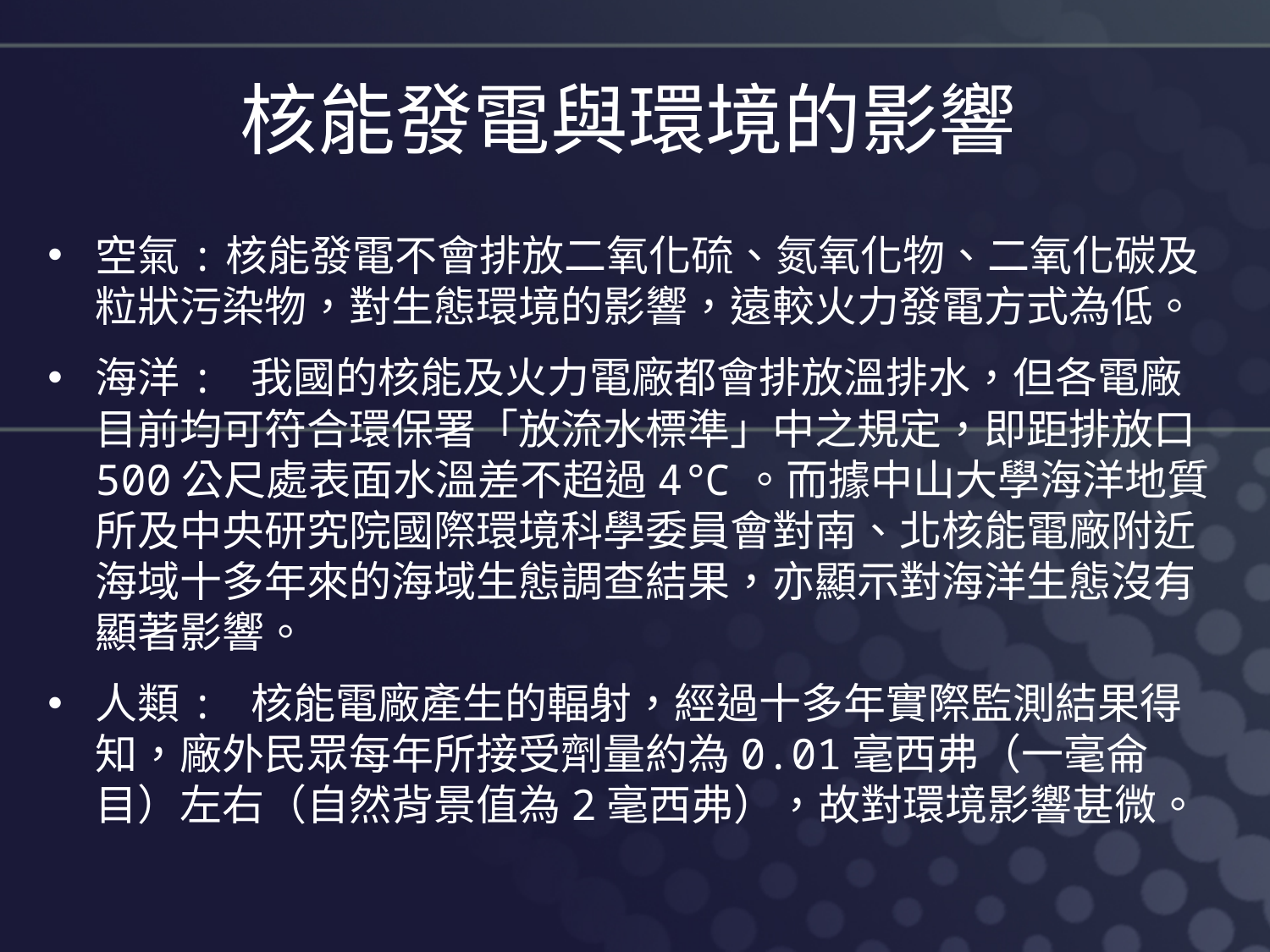

# 核能發電與環境的影響
空氣:核能發電不會排放二氧化硫、氮氧化物、二氧化碳及粒狀污染物，對生態環境的影響，遠較火力發電方式為低。
海洋: 我國的核能及火力電廠都會排放溫排水，但各電廠目前均可符合環保署「放流水標準」中之規定，即距排放口500公尺處表面水溫差不超過4℃。而據中山大學海洋地質所及中央研究院國際環境科學委員會對南、北核能電廠附近海域十多年來的海域生態調查結果，亦顯示對海洋生態沒有顯著影響。
人類: 核能電廠產生的輻射，經過十多年實際監測結果得知，廠外民眾每年所接受劑量約為0.01毫西弗（一毫侖目）左右（自然背景值為2毫西弗），故對環境影響甚微。